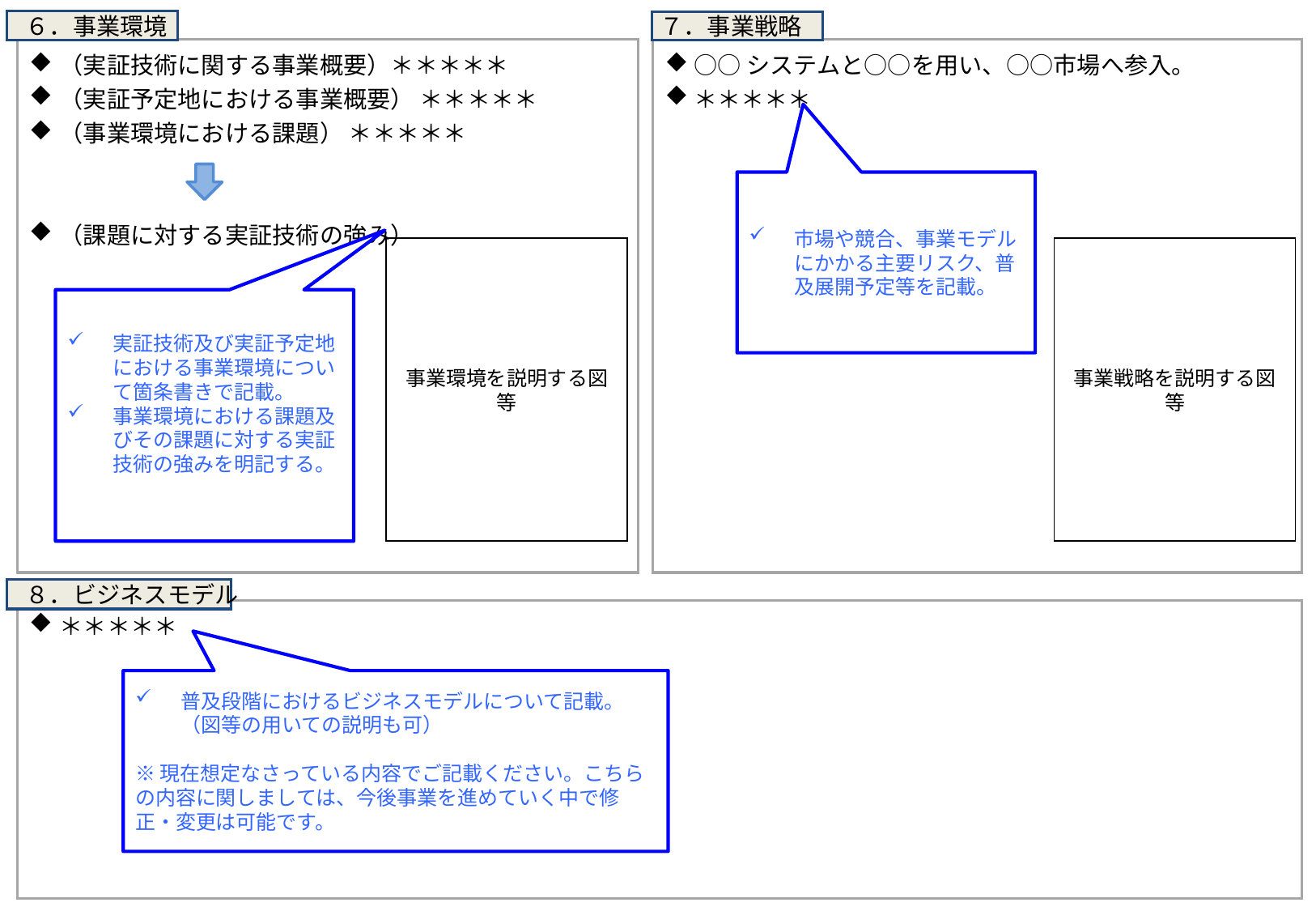

６．事業環境
７．事業戦略
（実証技術に関する事業概要）＊＊＊＊＊
（実証予定地における事業概要） ＊＊＊＊＊
（事業環境における課題） ＊＊＊＊＊

（課題に対する実証技術の強み）

○○システムと○○を用い、○○市場へ参入。
＊＊＊＊＊
作成日：２０○○年○月○日

市場や競合、事業モデルにかかる主要リスク、普及展開予定等を記載。

事業環境を説明する図等

事業戦略を説明する図等

実証技術及び実証予定地における事業環境について箇条書きで記載。
事業環境における課題及びその課題に対する実証技術の強みを明記する。
 ８．ビジネスモデル
＊＊＊＊＊

普及段階におけるビジネスモデルについて記載。（図等の用いての説明も可）

※現在想定なさっている内容でご記載ください。こちらの内容に関しましては、今後事業を進めていく中で修正・変更は可能です。